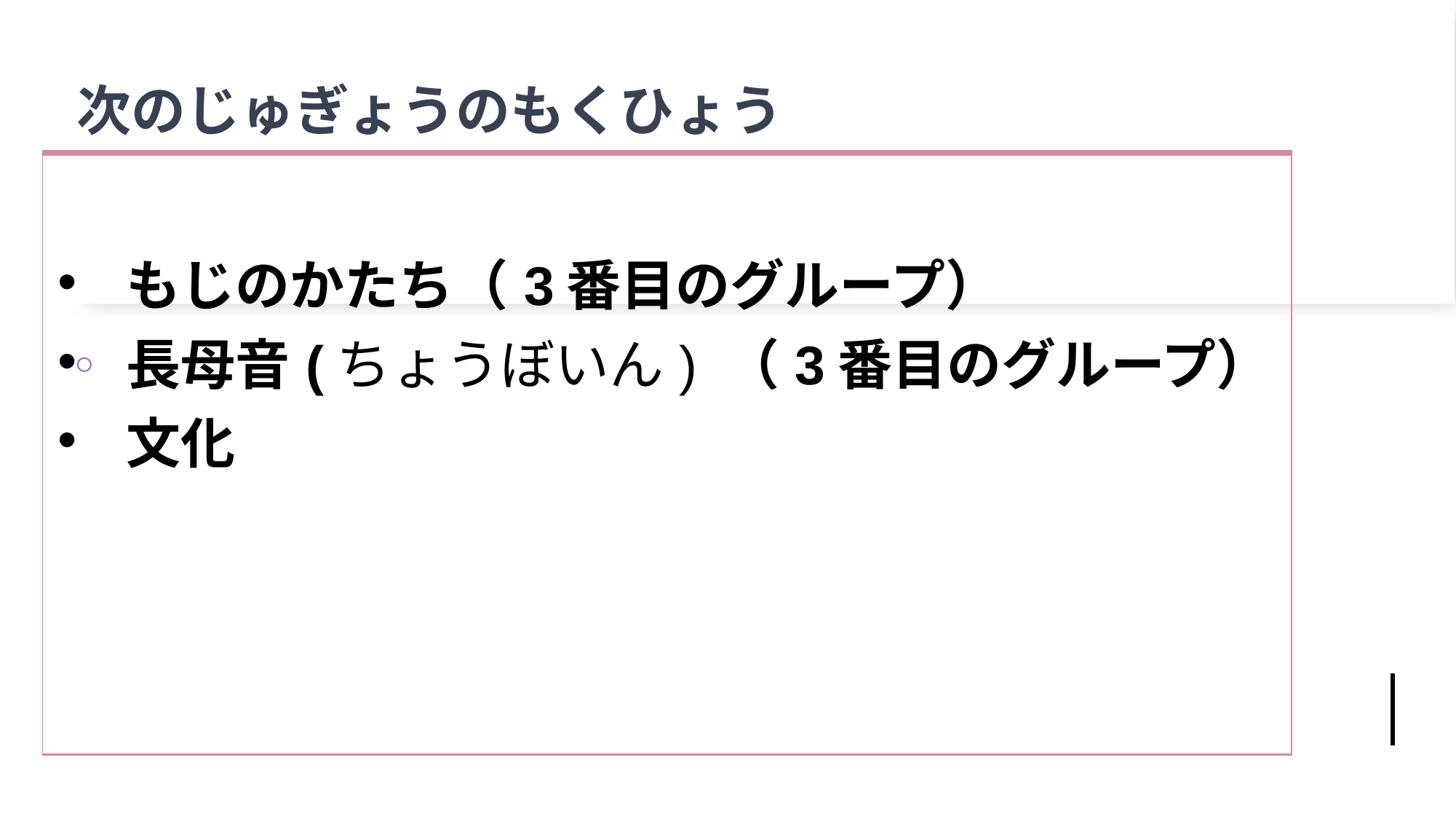

# 次のじゅぎょうのもくひょう
| もじのかたち（3番目のグループ） 長母音(ちょうぼいん) （3番目のグループ） 文化 |
| --- |